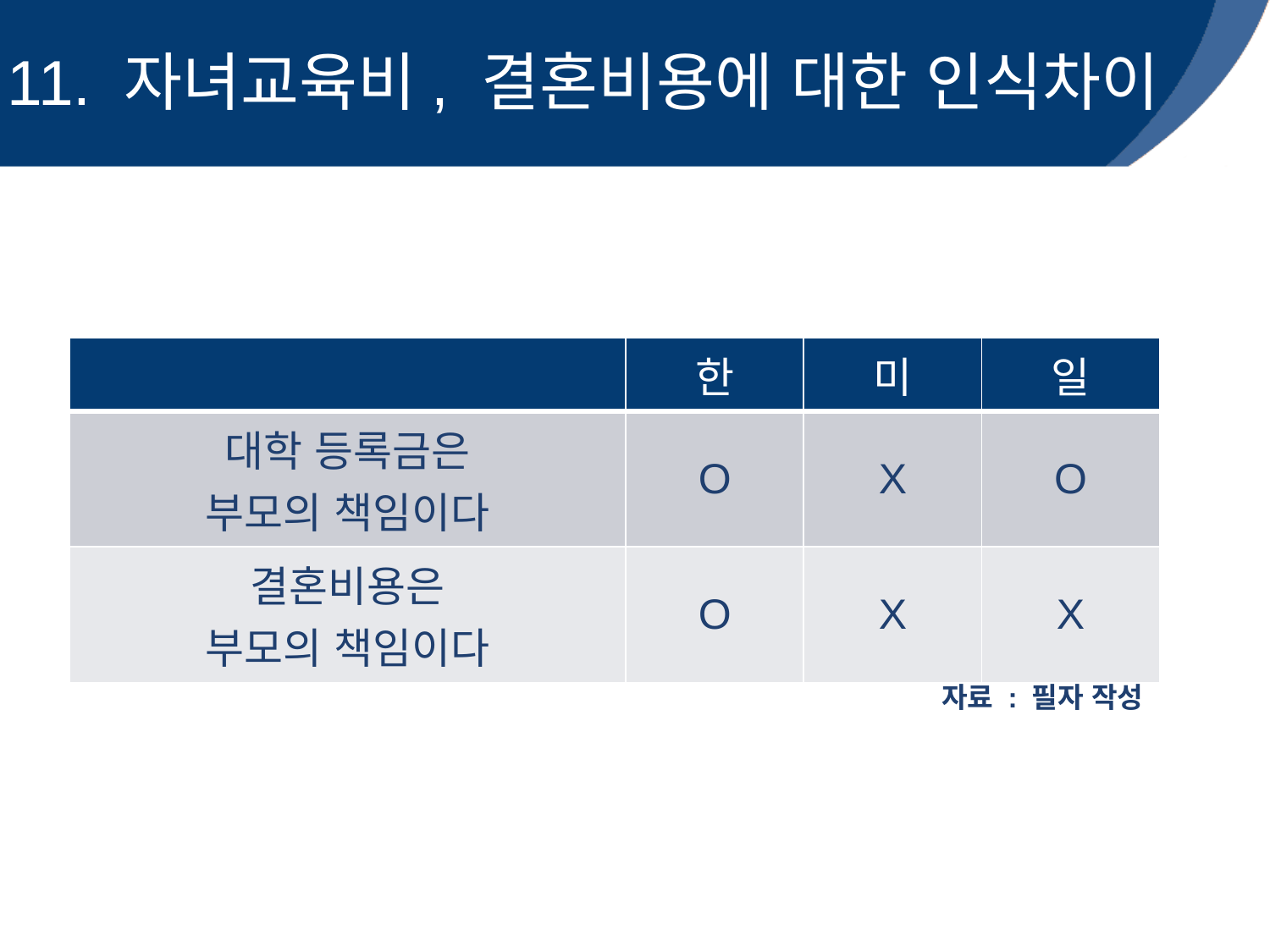

# 11. 자녀교육비, 결혼비용에 대한 인식차이
|  | 한 | 미 | 일 |
| --- | --- | --- | --- |
| 대학 등록금은 부모의 책임이다 | O | X | O |
| 결혼비용은 부모의 책임이다 | O | X | X |
자료 : 필자 작성